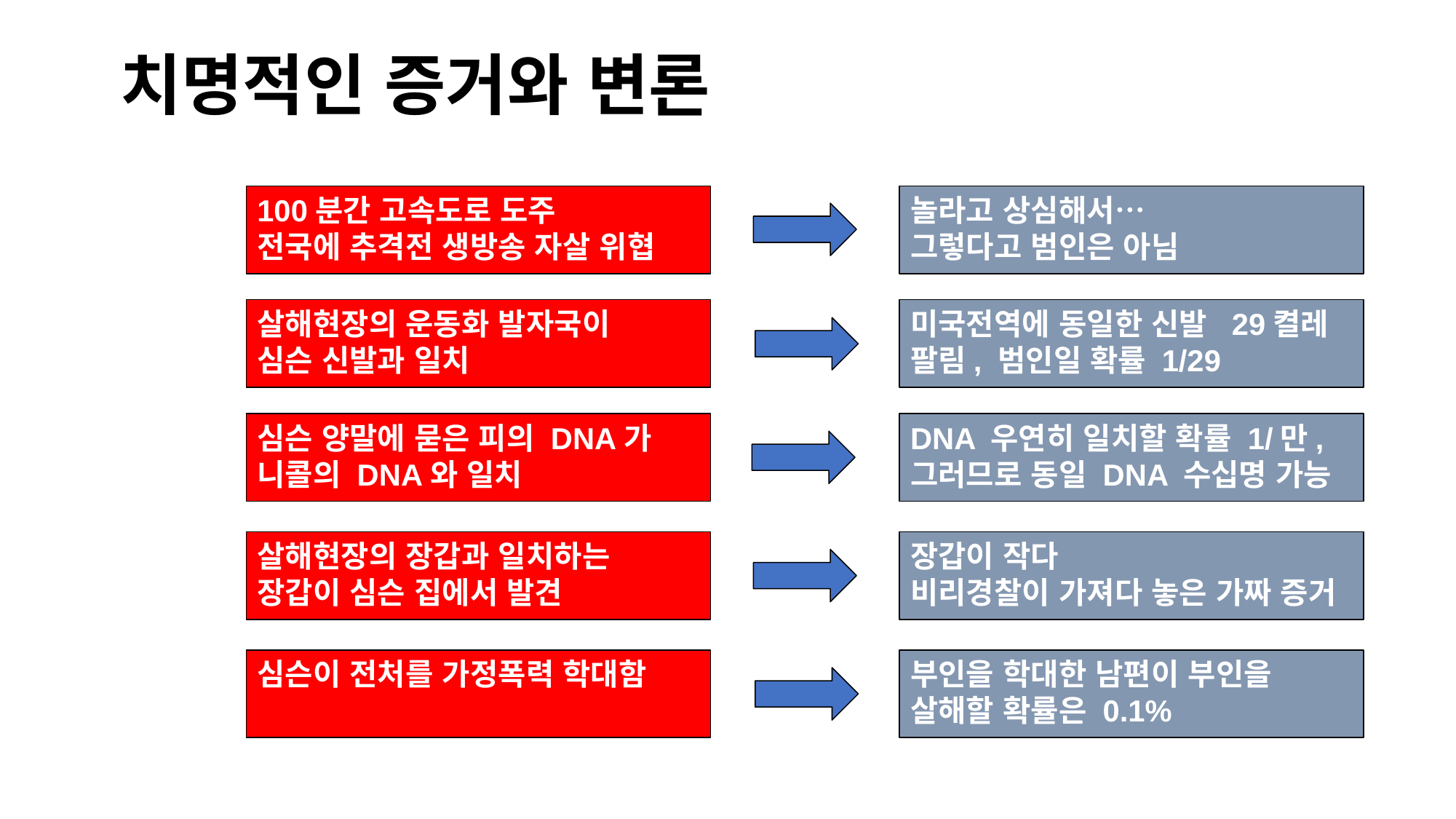

# 치명적인 증거와 변론
100분간 고속도로 도주
전국에 추격전 생방송 자살 위협
놀라고 상심해서…
그렇다고 범인은 아님

살해현장의 운동화 발자국이
심슨 신발과 일치
미국전역에 동일한 신발  29켤레 팔림, 범인일 확률 1/29

심슨 양말에 묻은 피의 DNA가 니콜의 DNA와 일치
DNA 우연히 일치할 확률 1/만, 그러므로 동일 DNA 수십명 가능

살해현장의 장갑과 일치하는 장갑이 심슨 집에서 발견
장갑이 작다
비리경찰이 가져다 놓은 가짜 증거

심슨이 전처를 가정폭력 학대함
부인을 학대한 남편이 부인을 살해할 확률은 0.1%